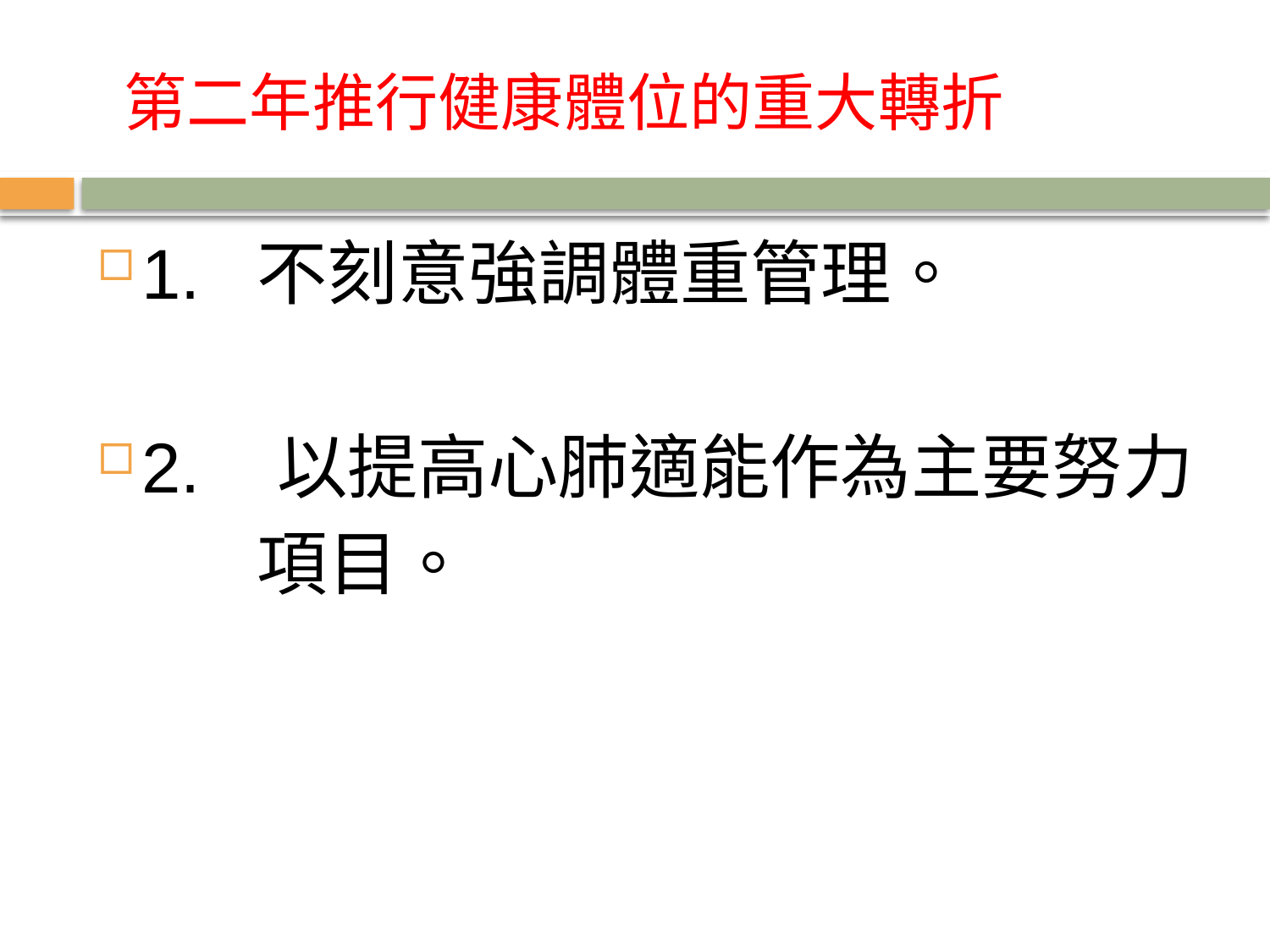

# 第二年推行健康體位的重大轉折
1.  不刻意強調體重管理。

2.   以提高心肺適能作為主要努力
         項目。